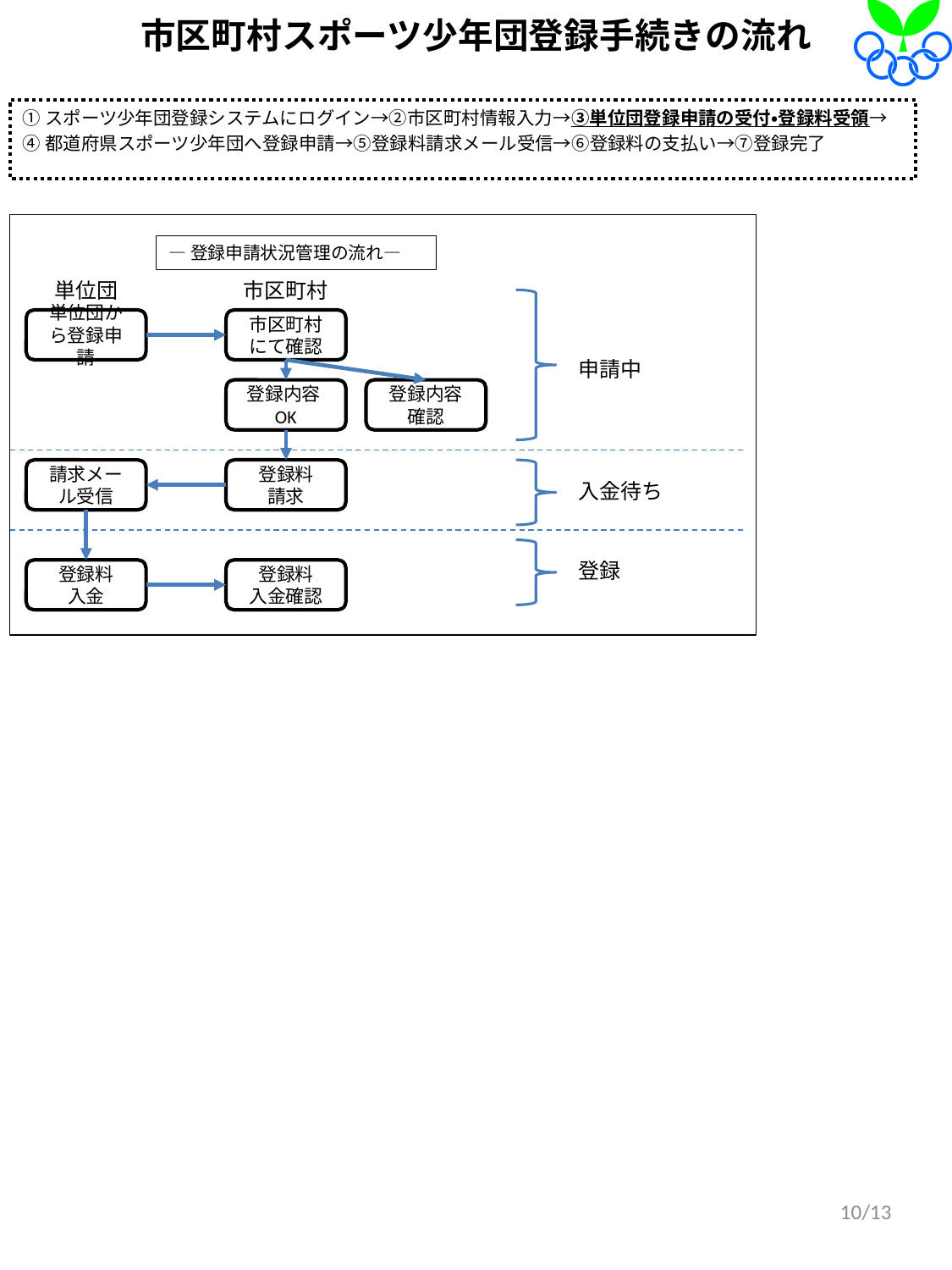

# 市区町村スポーツ少年団登録手続きの流れ
①スポーツ少年団登録システムにログイン→②市区町村情報入力→③単位団登録申請の受付・登録料受領→
④都道府県スポーツ少年団へ登録申請→⑤登録料請求メール受信→⑥登録料の支払い→⑦登録完了

―登録申請状況管理の流れ―
単位団
市区町村

単位団から登録申請
市区町村にて確認
申請中
登録内容OK
登録内容確認
請求メール受信
登録料
請求

入金待ち

登録
登録料
入金
登録料
入金確認
10/13